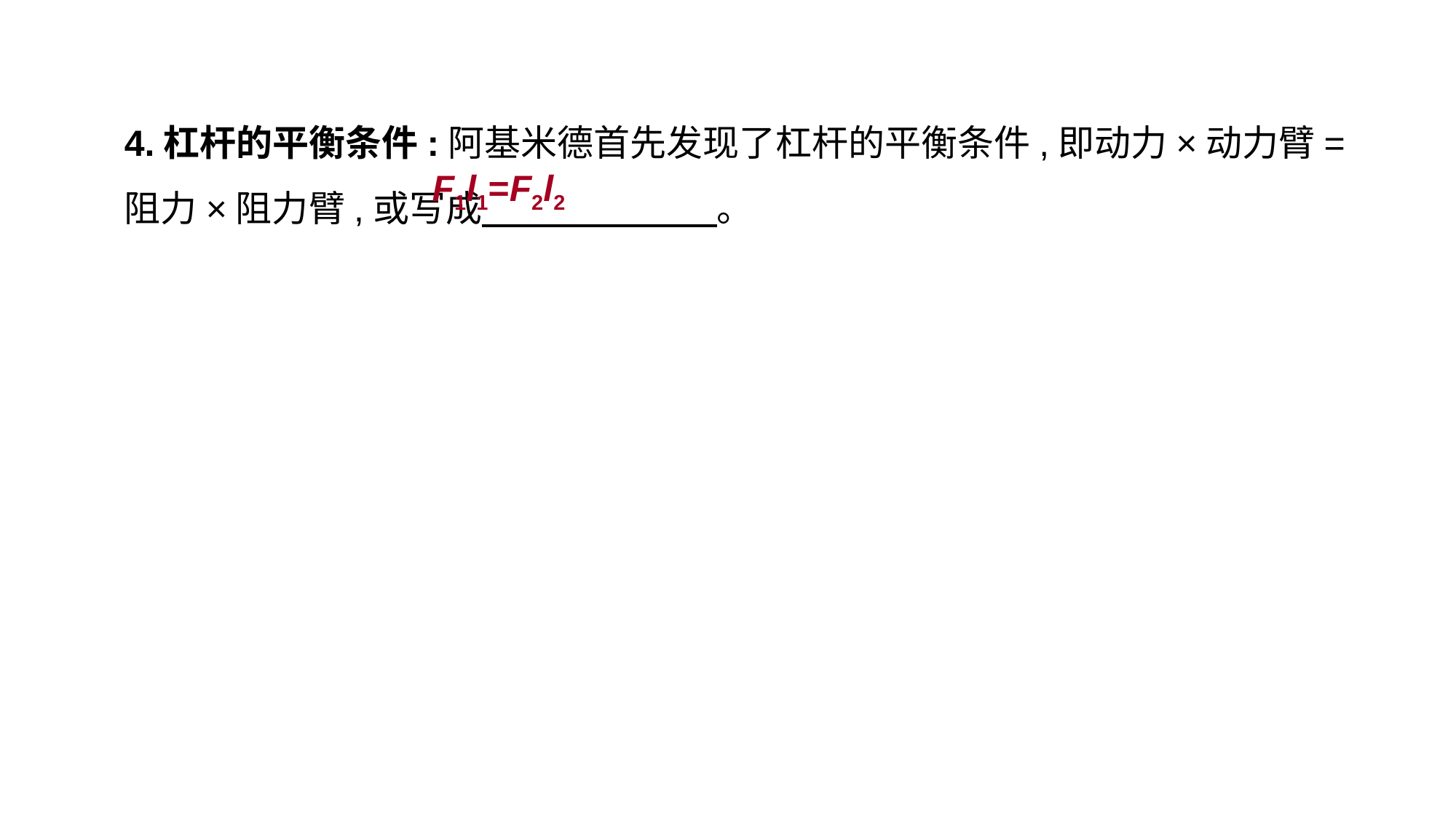

4.杠杆的平衡条件:阿基米德首先发现了杠杆的平衡条件,即动力×动力臂=阻力×阻力臂,或写成　　  　　　　。
F1l1=F2l2